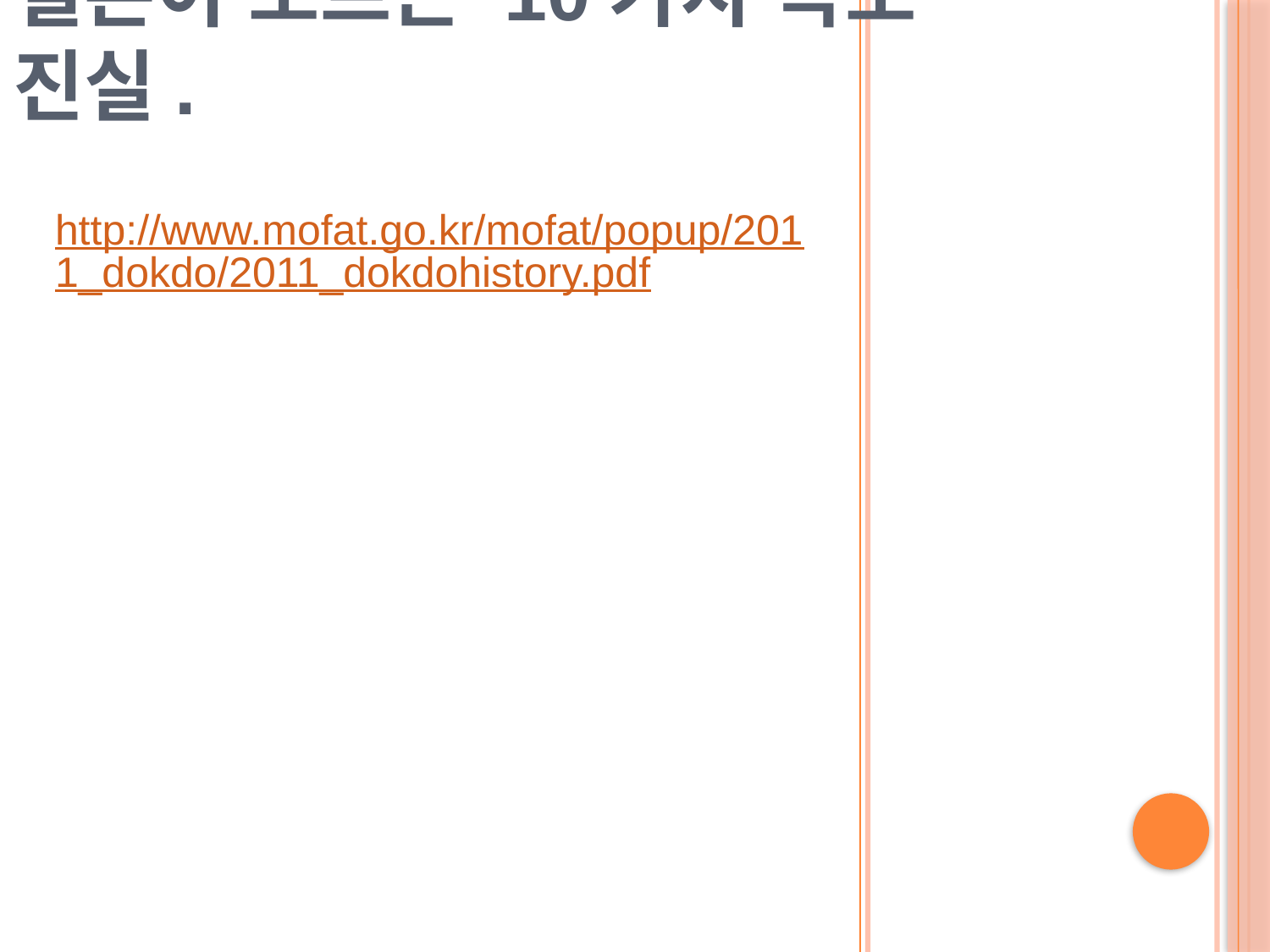

# 일본이 모르는 10가지 독도 진실.
http://www.mofat.go.kr/mofat/popup/2011_dokdo/2011_dokdohistory.pdf